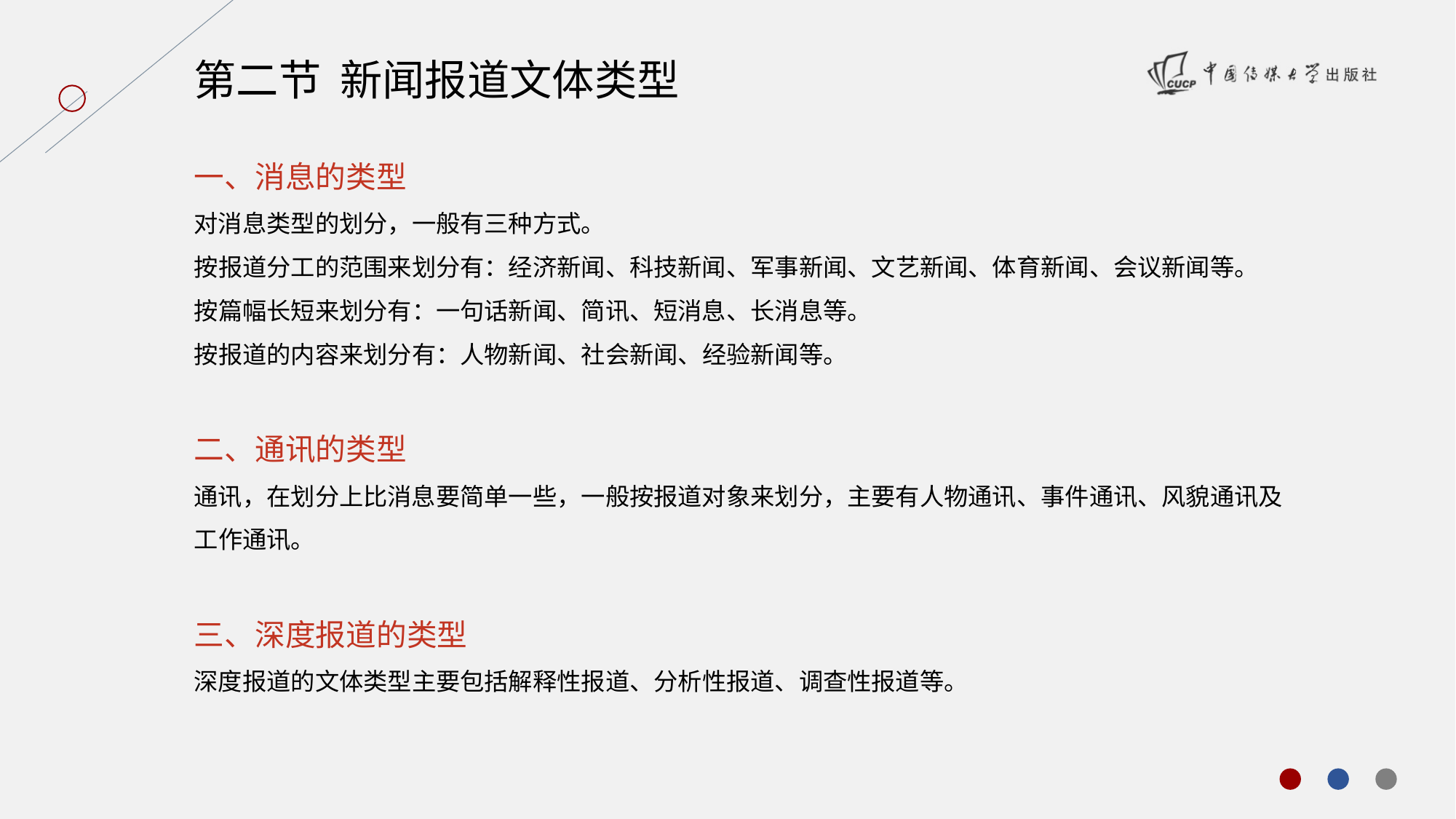

第二节  新闻报道文体类型

一、消息的类型
对消息类型的划分，一般有三种方式。
按报道分工的范围来划分有：经济新闻、科技新闻、军事新闻、文艺新闻、体育新闻、会议新闻等。
按篇幅长短来划分有：一句话新闻、简讯、短消息、长消息等。
按报道的内容来划分有：人物新闻、社会新闻、经验新闻等。

二、通讯的类型
通讯，在划分上比消息要简单一些，一般按报道对象来划分，主要有人物通讯、事件通讯、风貌通讯及工作通讯。

三、深度报道的类型
深度报道的文体类型主要包括解释性报道、分析性报道、调查性报道等。